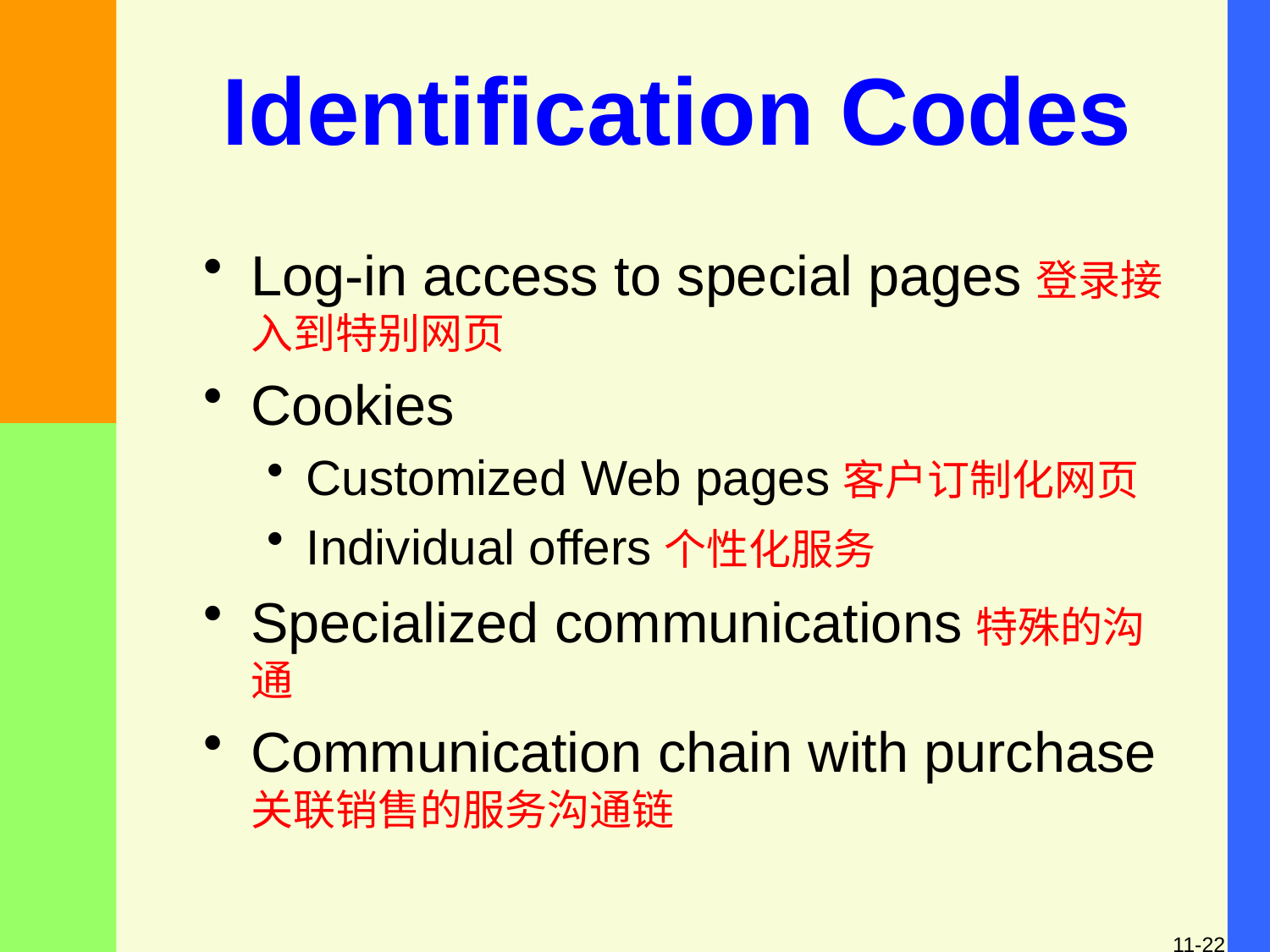

# Identification Codes
Log-in access to special pages登录接入到特别网页
Cookies
Customized Web pages客户订制化网页
Individual offers个性化服务
Specialized communications特殊的沟通
Communication chain with purchase关联销售的服务沟通链

11-22